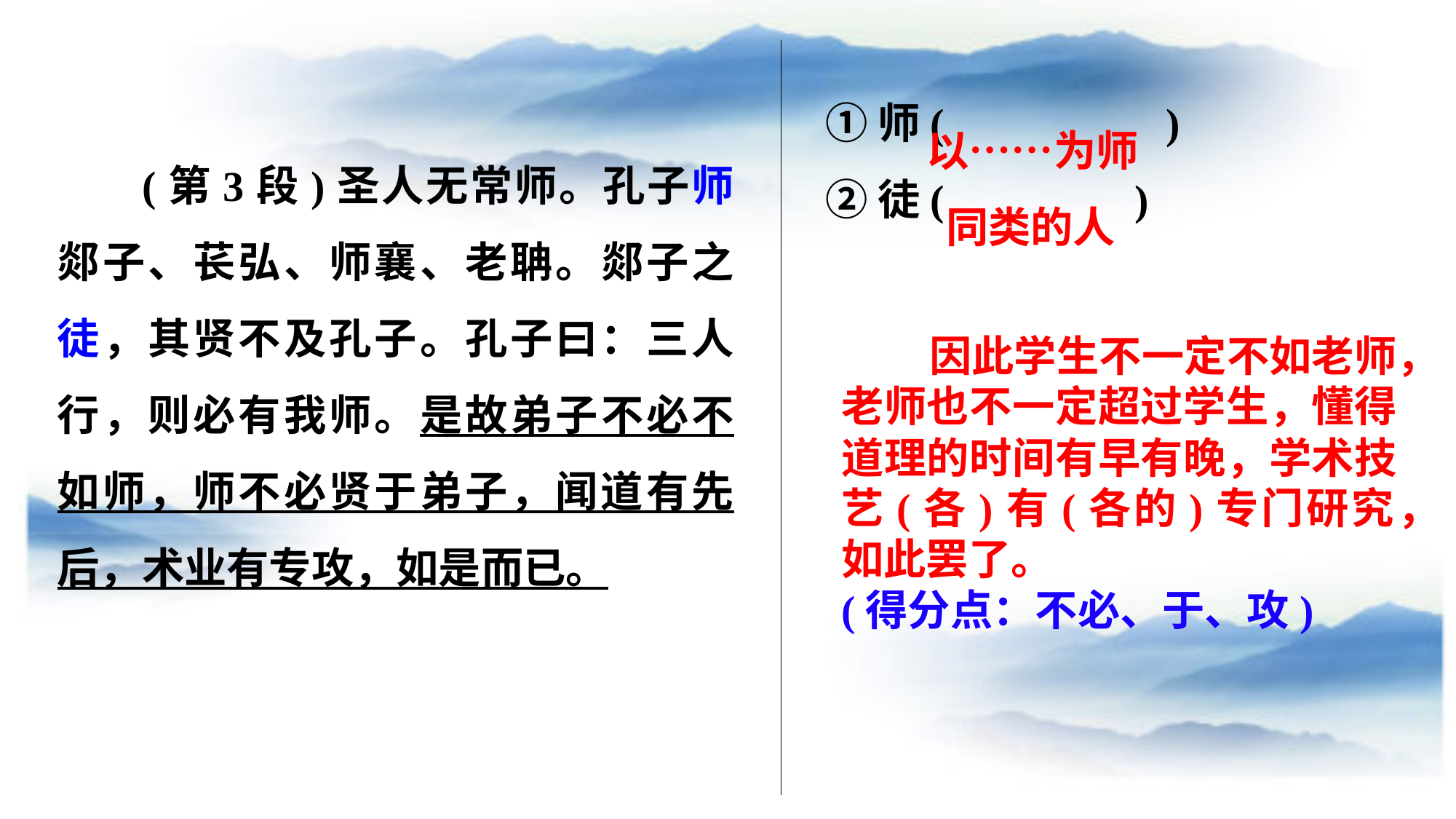

①师(                     )
②徒(                  )
以……为师
 同类的人
(第3段)圣人无常师。孔子师郯子、苌弘、师襄、老聃。郯子之徒，其贤不及孔子。孔子曰：三人行，则必有我师。是故弟子不必不如师，师不必贤于弟子，闻道有先后，术业有专攻，如是而已。
        因此学生不一定不如老师，老师也不一定超过学生，懂得道理的时间有早有晚，学术技艺(各)有(各的)专门研究，如此罢了。
(得分点：不必、于、攻)